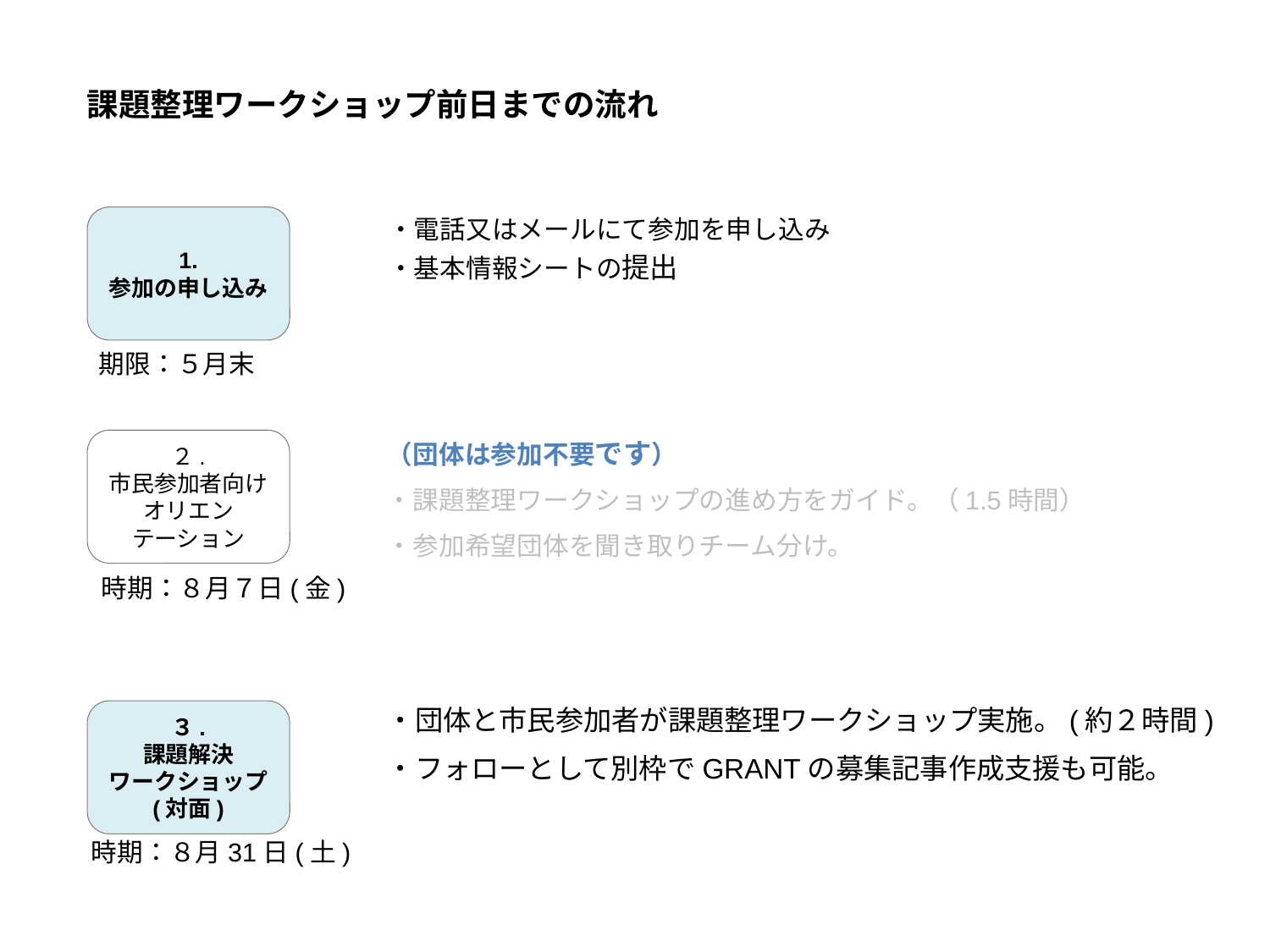

課題整理ワークショップ前日までの流れ
1.
参加の申し込み
・電話又はメールにて参加を申し込み
・基本情報シートの提出
期限：５月末
２.
市民参加者向け
オリエン
テーション
（団体は参加不要です）
・課題整理ワークショップの進め方をガイド。（1.5時間）
・参加希望団体を聞き取りチーム分け。
時期：８月７日(金)

３.
課題解決
ワークショップ
(対面)
・団体と市民参加者が課題整理ワークショップ実施。(約２時間)
・フォローとして別枠でGRANTの募集記事作成支援も可能。
時期：８月31日(土)
4